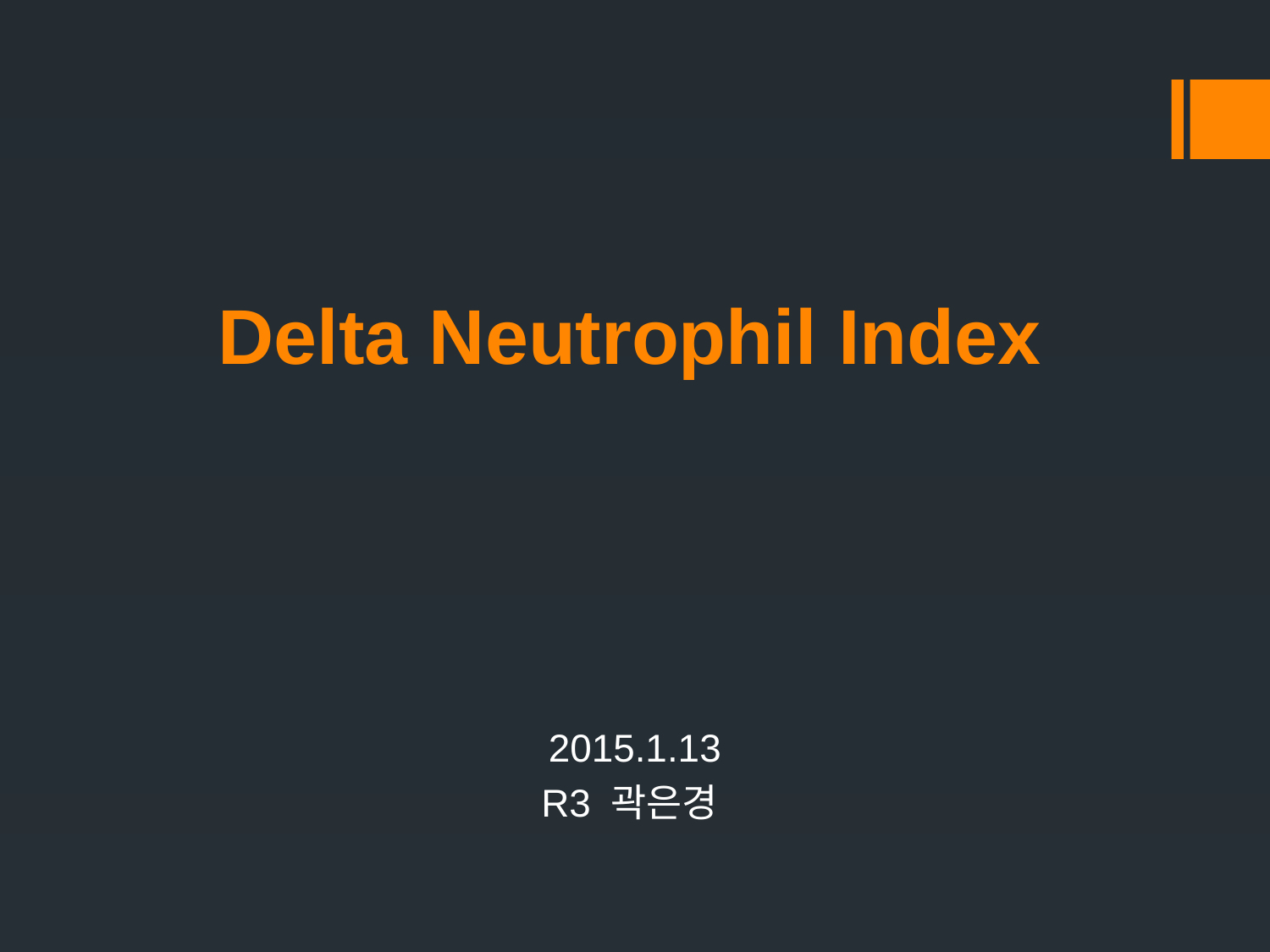

# Delta Neutrophil Index
2015.1.13
R3 곽은경